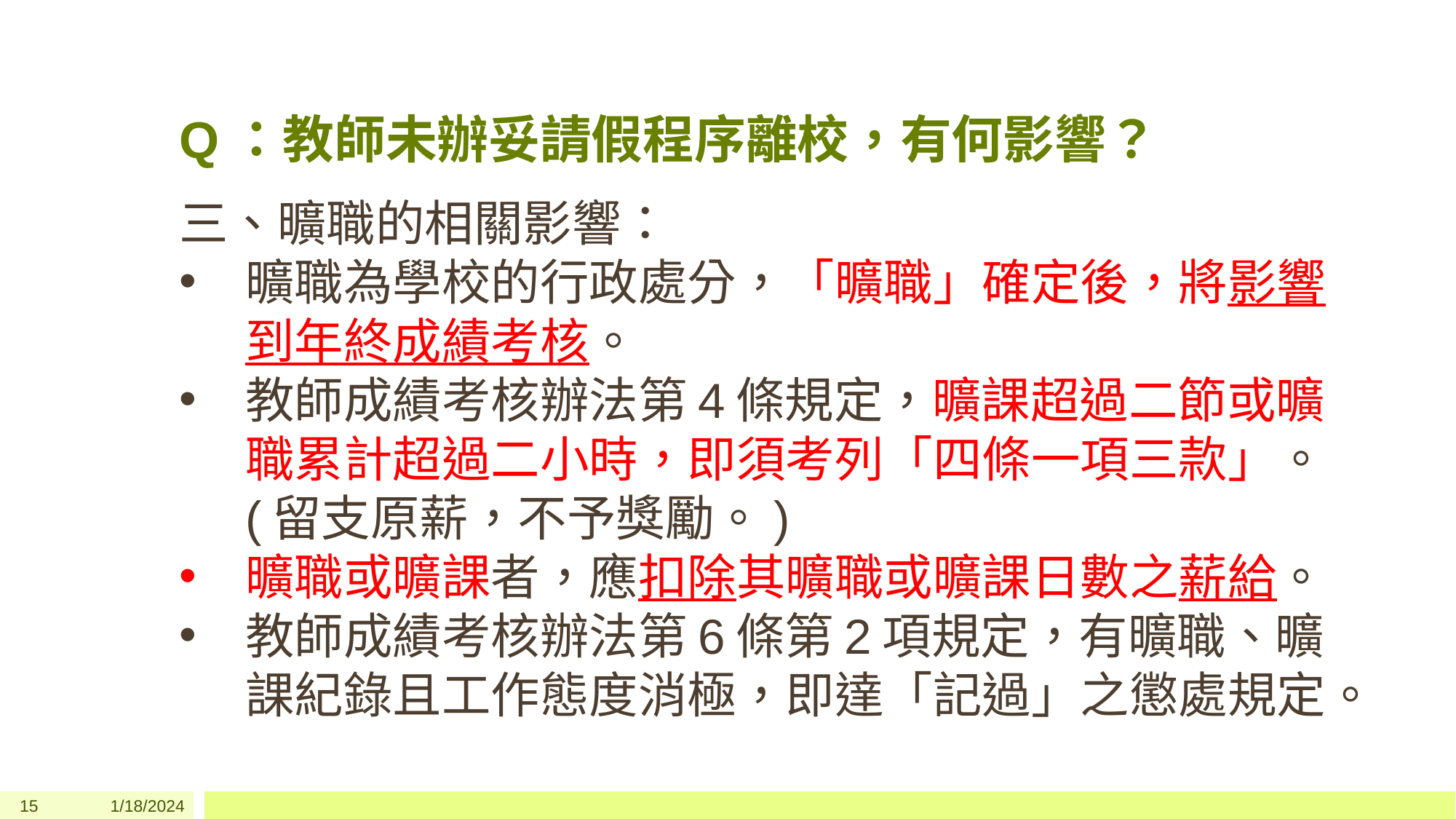

Q：教師未辦妥請假程序離校，有何影響？
三、曠職的相關影響：
曠職為學校的行政處分，「曠職」確定後，將影響到年終成績考核。
教師成績考核辦法第4條規定，曠課超過二節或曠職累計超過二小時，即須考列「四條一項三款」。(留支原薪，不予獎勵。)
曠職或曠課者，應扣除其曠職或曠課日數之薪給。
教師成績考核辦法第6條第2項規定，有曠職、曠課紀錄且工作態度消極，即達「記過」之懲處規定。
15
1/18/2024